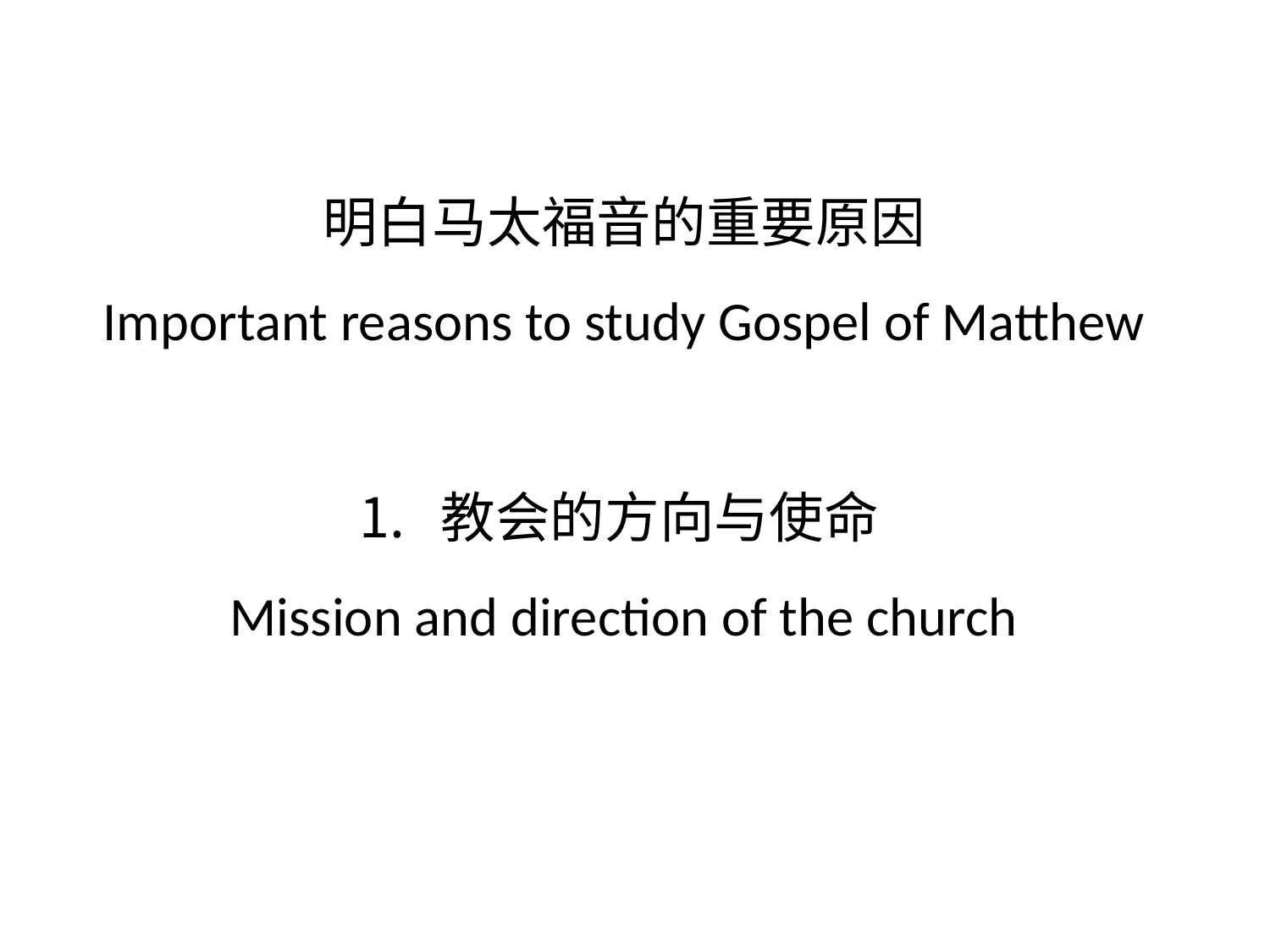

明白马太福音的重要原因
Important reasons to study Gospel of Matthew

教会的方向与使命
Mission and direction of the church